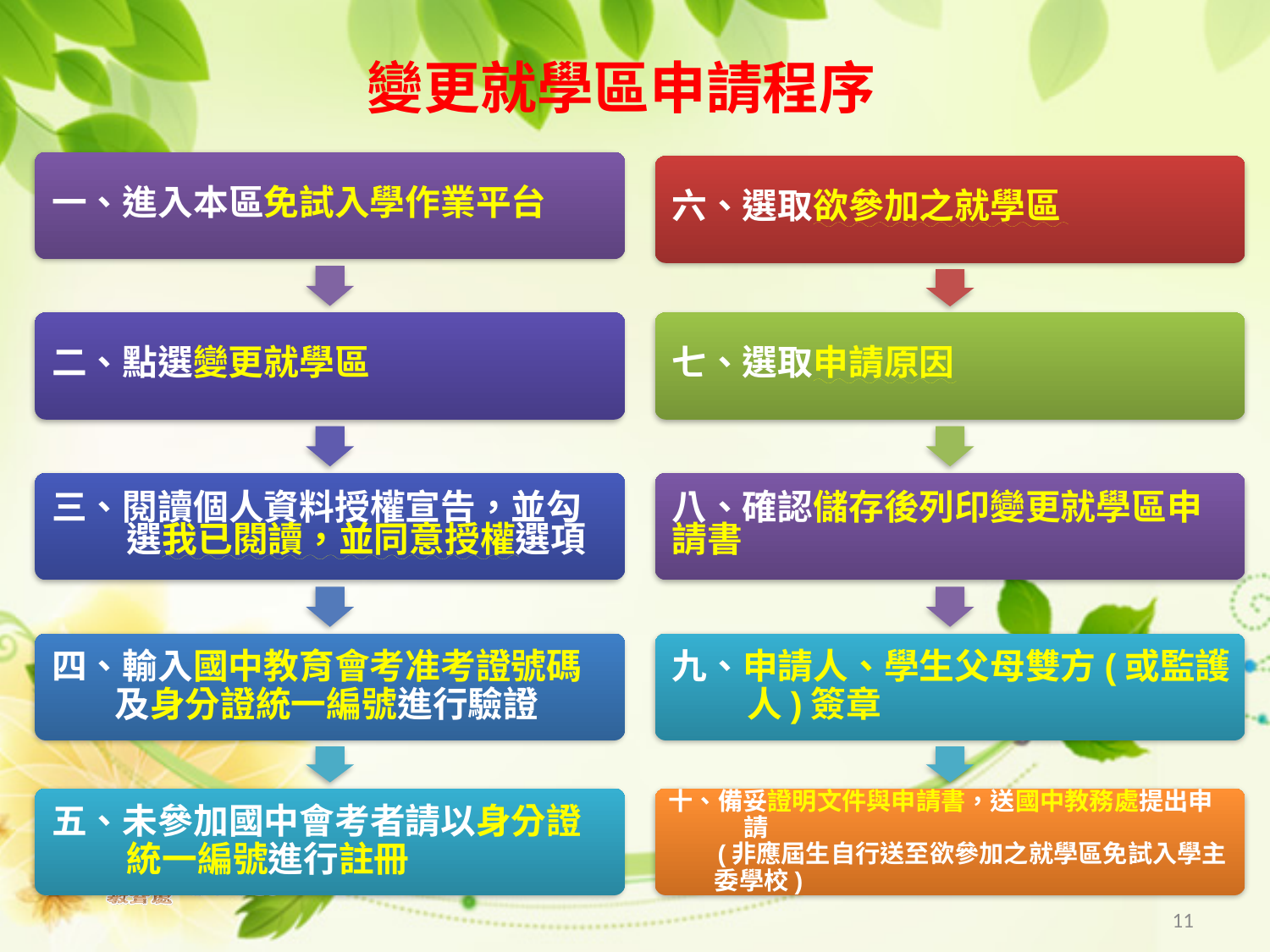

變更就學區申請程序
一、進入本區免試入學作業平台

二、點選變更就學區

三、閱讀個人資料授權宣告，並勾選我已閱讀，並同意授權選項

四、輸入國中教育會考准考證號碼及身分證統一編號進行驗證

五、未參加國中會考者請以身分證統一編號進行註冊
六、選取欲參加之就學區

七、選取申請原因

八、確認儲存後列印變更就學區申請書

九、申請人、學生父母雙方(或監護人)簽章

十、備妥證明文件與申請書，送國中教務處提出申請
       (非應屆生自行送至欲參加之就學區免試入學主
       委學校)
11